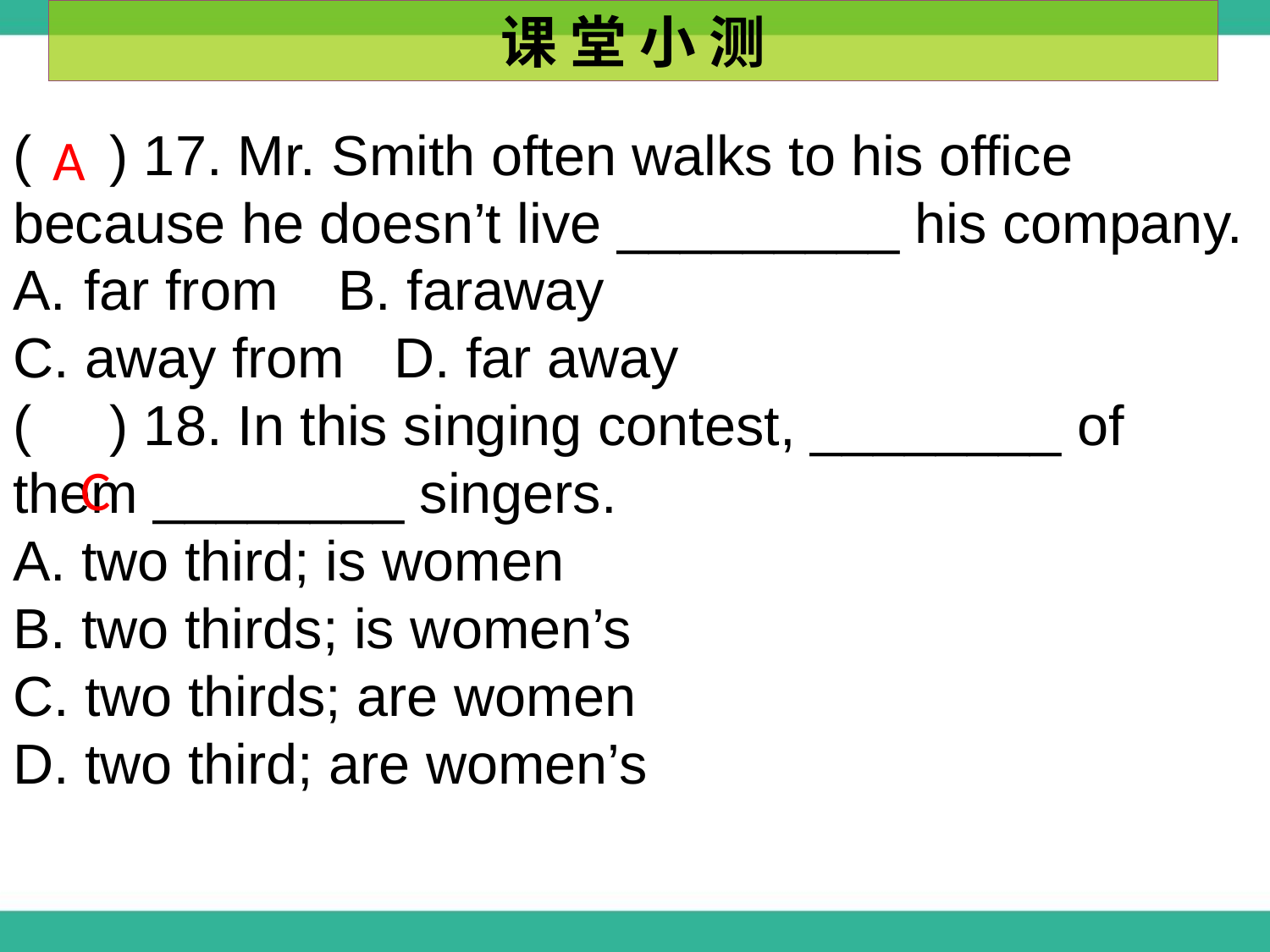

课 堂 小 测
(     ) 17. Mr. Smith often walks to his office because he doesn’t live _________ his company.
far from	B. faraway
C. away from	D. far away
(     ) 18. In this singing contest, ________ of them ________ singers.
A. two third; is women
B. two thirds; is women’s
C. two thirds; are women
D. two third; are women’s
A
C